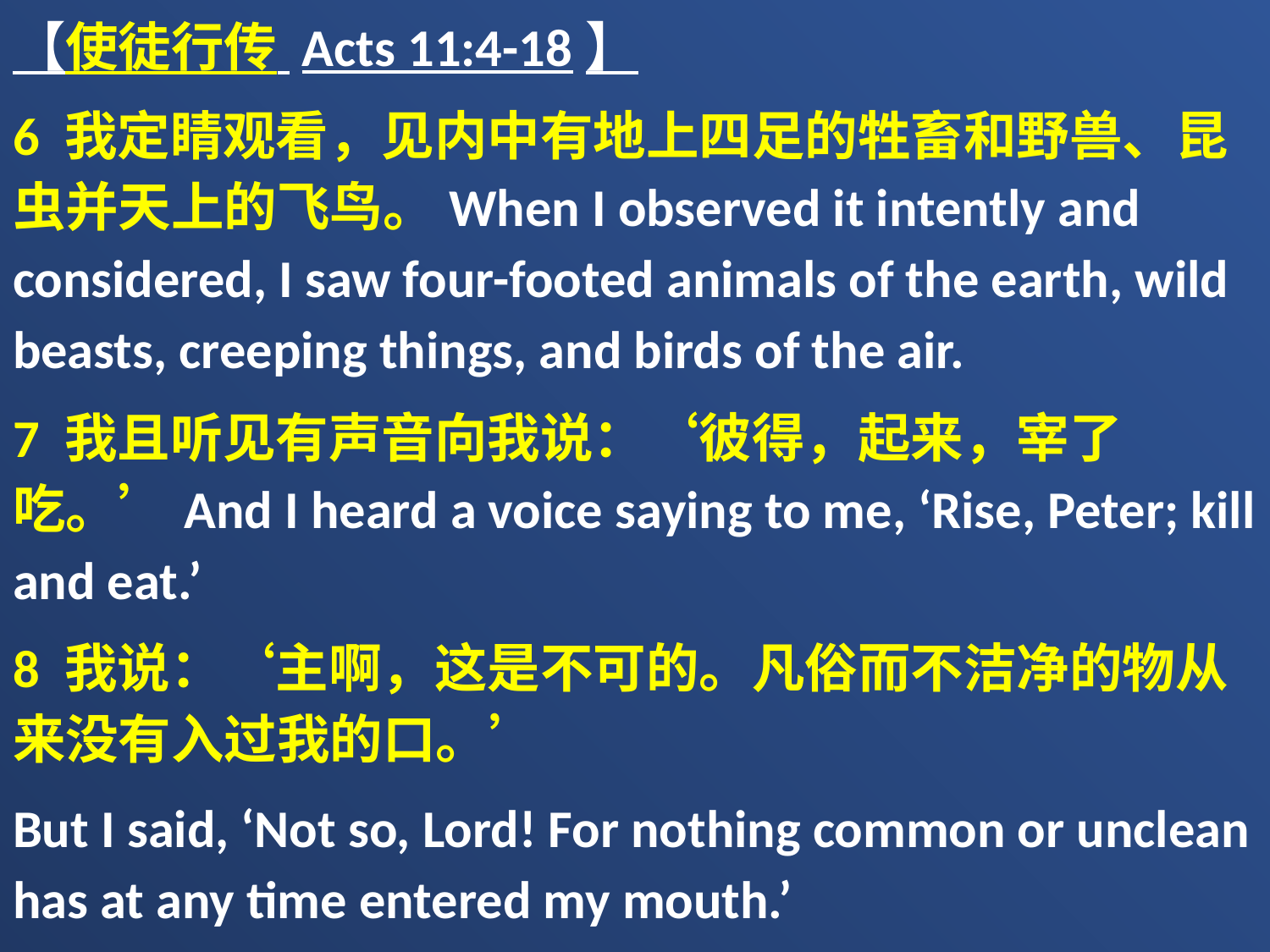

【使徒行传 Acts 11:4-18】
6 我定睛观看，见内中有地上四足的牲畜和野兽、昆虫并天上的飞鸟。When I observed it intently and considered, I saw four-footed animals of the earth, wild beasts, creeping things, and birds of the air.
7 我且听见有声音向我说：‘彼得，起来，宰了吃。’And I heard a voice saying to me, ‘Rise, Peter; kill and eat.’
8 我说：‘主啊，这是不可的。凡俗而不洁净的物从来没有入过我的口。’
But I said, ‘Not so, Lord! For nothing common or unclean has at any time entered my mouth.’